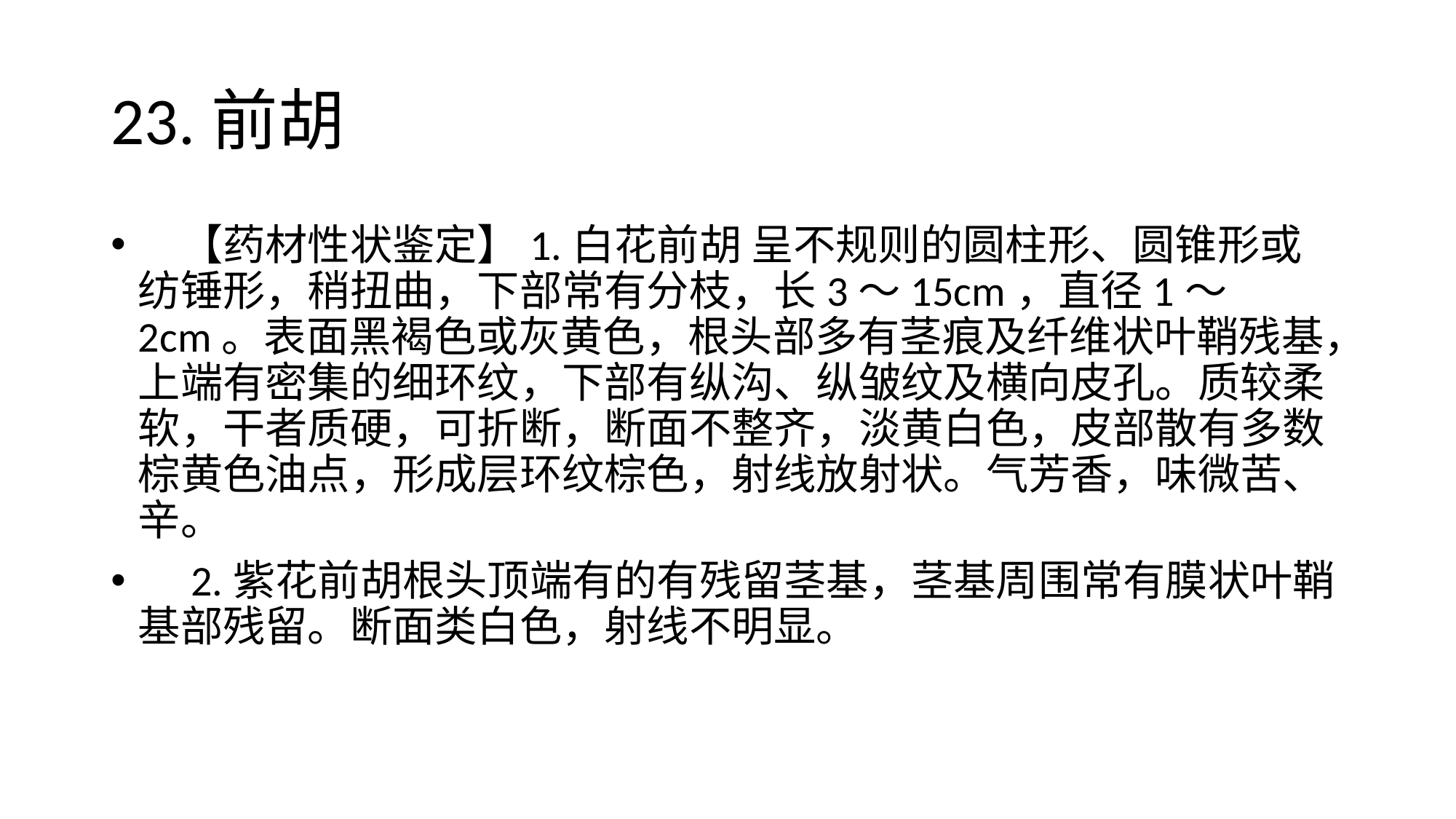

# 23.前胡
　【药材性状鉴定】1.白花前胡 呈不规则的圆柱形、圆锥形或纺锤形，稍扭曲，下部常有分枝，长3～15cm，直径1～2cm。表面黑褐色或灰黄色，根头部多有茎痕及纤维状叶鞘残基，上端有密集的细环纹，下部有纵沟、纵皱纹及横向皮孔。质较柔软，干者质硬，可折断，断面不整齐，淡黄白色，皮部散有多数棕黄色油点，形成层环纹棕色，射线放射状。气芳香，味微苦、辛。
　2.紫花前胡根头顶端有的有残留茎基，茎基周围常有膜状叶鞘基部残留。断面类白色，射线不明显。